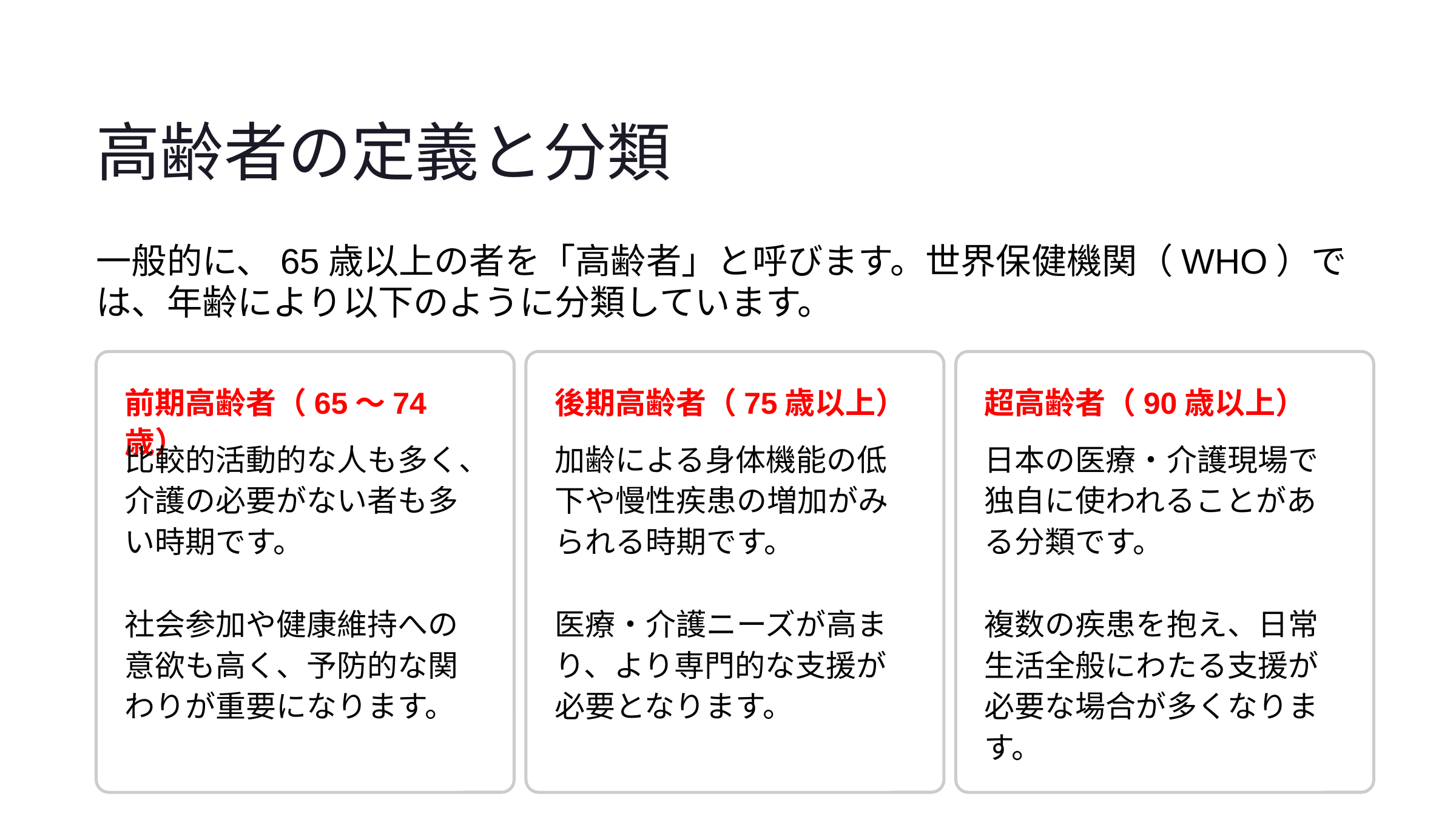

高齢者の定義と分類
一般的に、65歳以上の者を「高齢者」と呼びます。世界保健機関（WHO）では、年齢により以下のように分類しています。

前期高齢者（65～74歳）
後期高齢者（75歳以上）
超高齢者（90歳以上）
比較的活動的な人も多く、介護の必要がない者も多い時期です。

社会参加や健康維持への意欲も高く、予防的な関わりが重要になります。
加齢による身体機能の低下や慢性疾患の増加がみられる時期です。

医療・介護ニーズが高まり、より専門的な支援が必要となります。
日本の医療・介護現場で独自に使われることがある分類です。

複数の疾患を抱え、日常生活全般にわたる支援が必要な場合が多くなります。